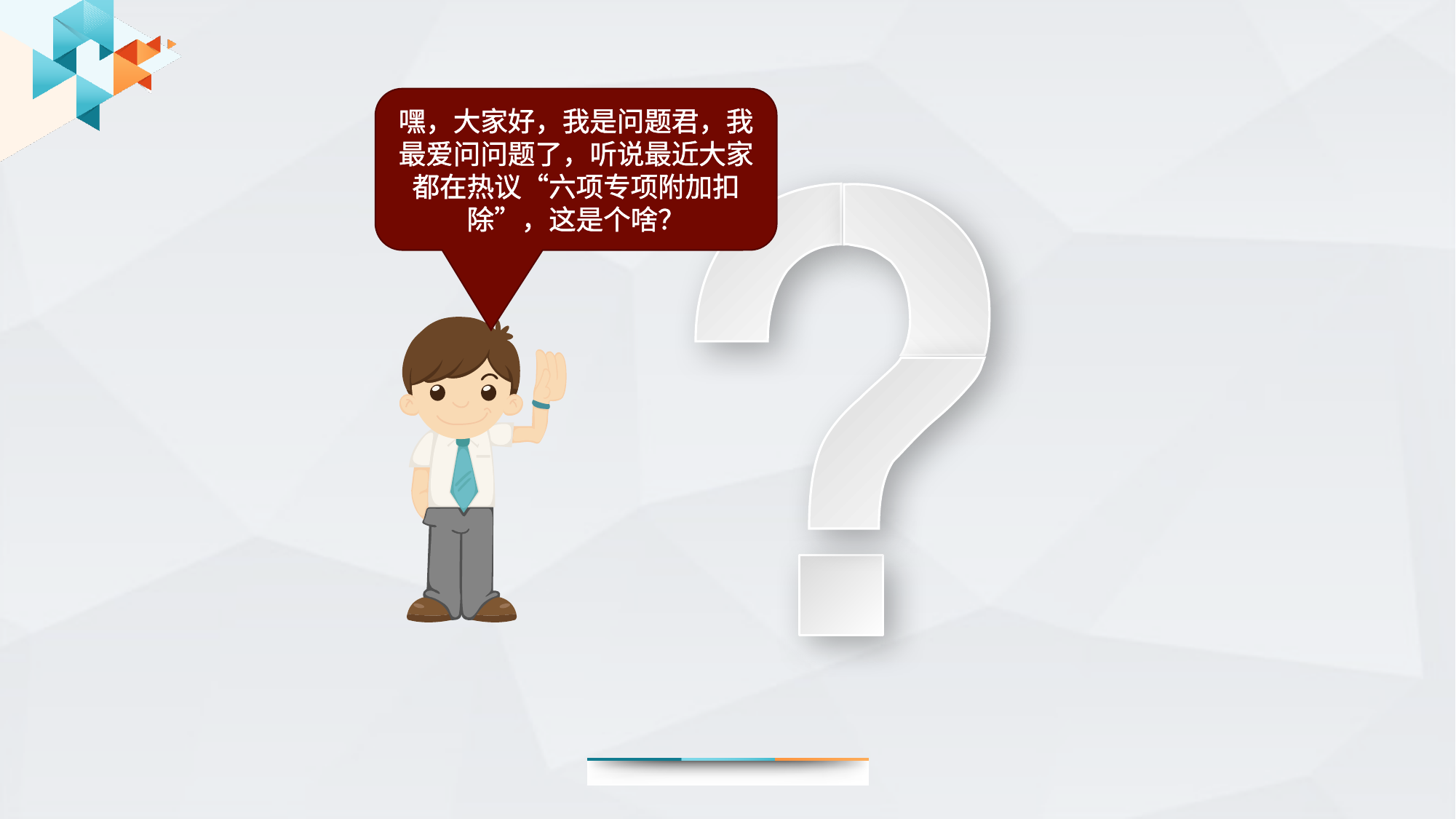

嘿，大家好，我是问题君，我最爱问问题了，听说最近大家都在热议“六项专项附加扣除”，这是个啥？